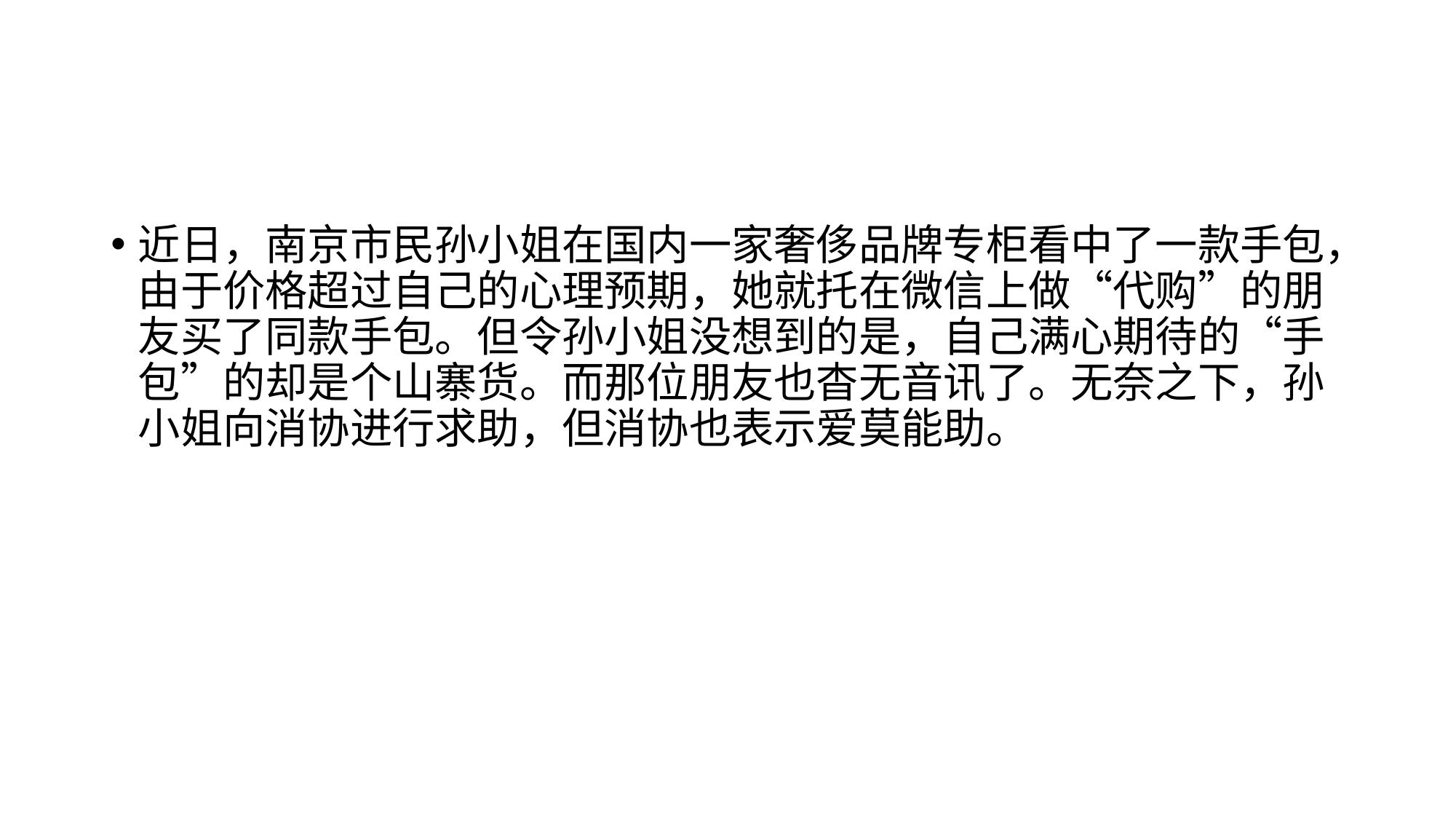

#
近日，南京市民孙小姐在国内一家奢侈品牌专柜看中了一款手包，由于价格超过自己的心理预期，她就托在微信上做“代购”的朋友买了同款手包。但令孙小姐没想到的是，自己满心期待的“手包”的却是个山寨货。而那位朋友也杳无音讯了。无奈之下，孙小姐向消协进行求助，但消协也表示爱莫能助。